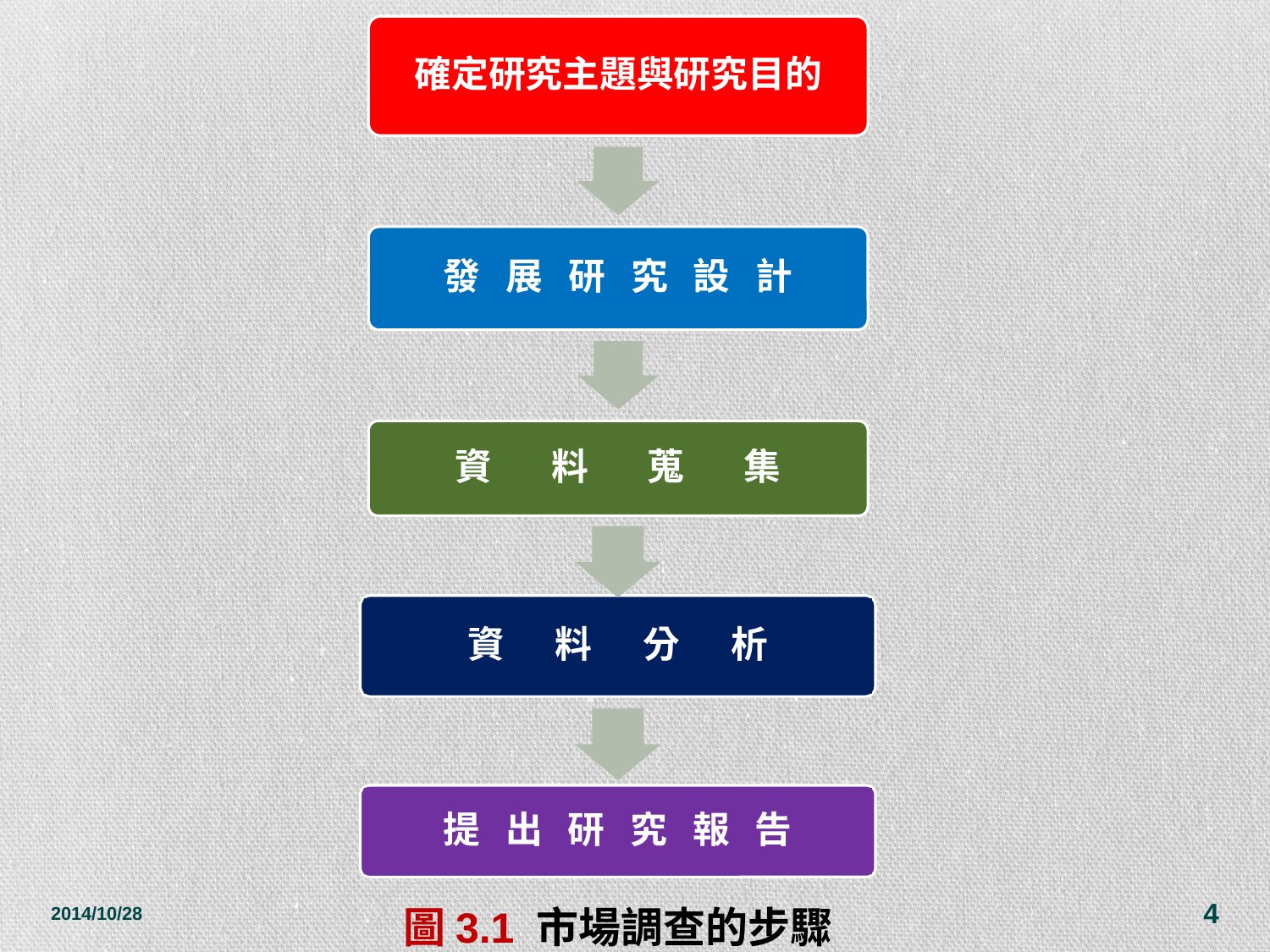

確定研究主題與研究目的

發   展   研   究   設   計

資       料       蒐       集

資      料      分      析

提   出   研   究   報   告
2014/10/28
4
圖3.1 市場調查的步驟